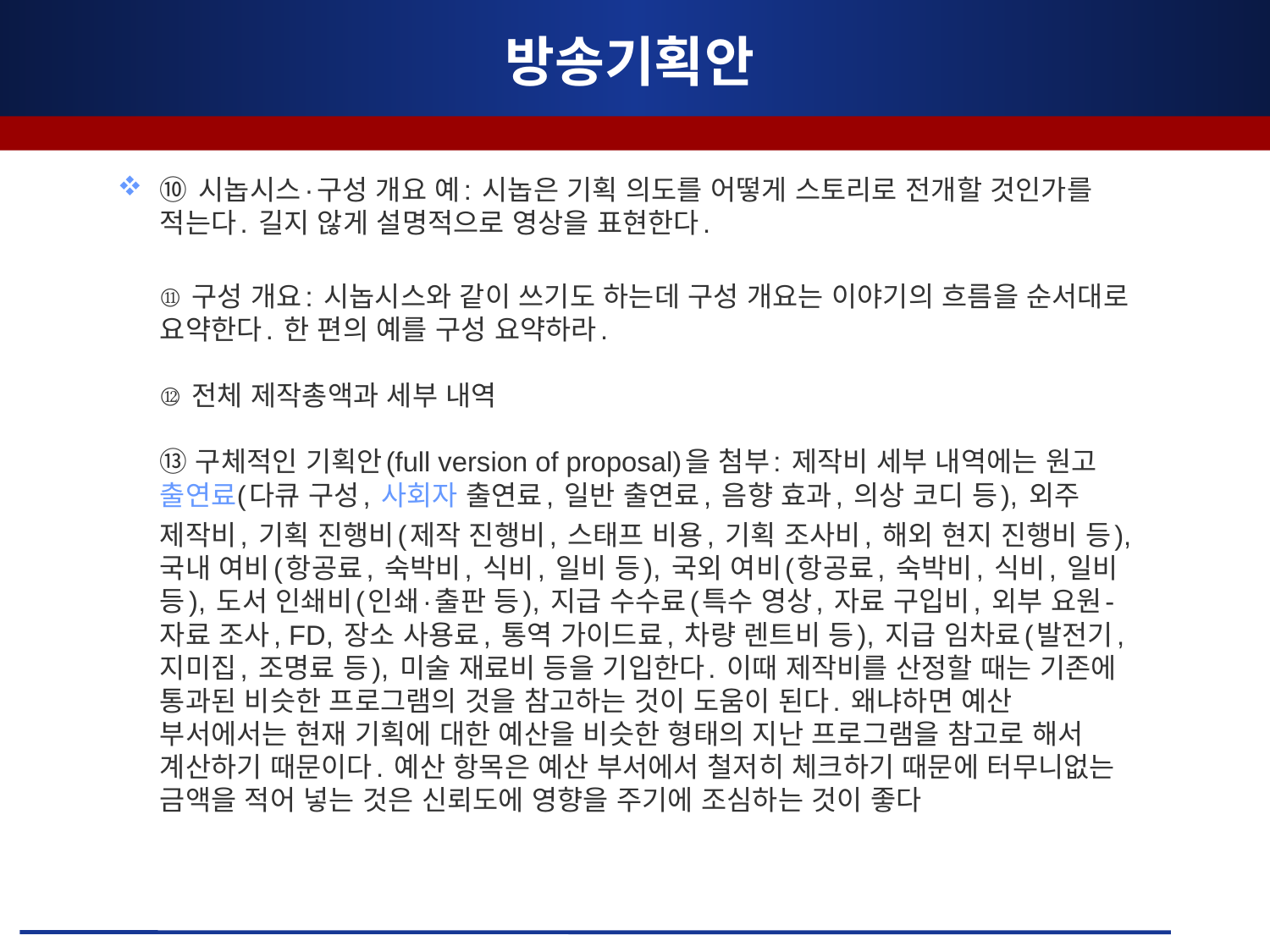

# 방송기획안
⑩ 시놉시스·구성 개요 예: 시놉은 기획 의도를 어떻게 스토리로 전개할 것인가를 적는다. 길지 않게 설명적으로 영상을 표현한다.
⑪ 구성 개요: 시놉시스와 같이 쓰기도 하는데 구성 개요는 이야기의 흐름을 순서대로 요약한다. 한 편의 예를 구성 요약하라.
⑫ 전체 제작총액과 세부 내역
⑬ 구체적인 기획안(full version of proposal)을 첨부: 제작비 세부 내역에는 원고 출연료(다큐 구성, 사회자 출연료, 일반 출연료, 음향 효과, 의상 코디 등), 외주 제작비, 기획 진행비(제작 진행비, 스태프 비용, 기획 조사비, 해외 현지 진행비 등), 국내 여비(항공료, 숙박비, 식비, 일비 등), 국외 여비(항공료, 숙박비, 식비, 일비 등), 도서 인쇄비(인쇄·출판 등), 지급 수수료(특수 영상, 자료 구입비, 외부 요원-자료 조사, FD, 장소 사용료, 통역 가이드료, 차량 렌트비 등), 지급 임차료(발전기, 지미집, 조명료 등), 미술 재료비 등을 기입한다. 이때 제작비를 산정할 때는 기존에 통과된 비슷한 프로그램의 것을 참고하는 것이 도움이 된다. 왜냐하면 예산 부서에서는 현재 기획에 대한 예산을 비슷한 형태의 지난 프로그램을 참고로 해서 계산하기 때문이다. 예산 항목은 예산 부서에서 철저히 체크하기 때문에 터무니없는 금액을 적어 넣는 것은 신뢰도에 영향을 주기에 조심하는 것이 좋다